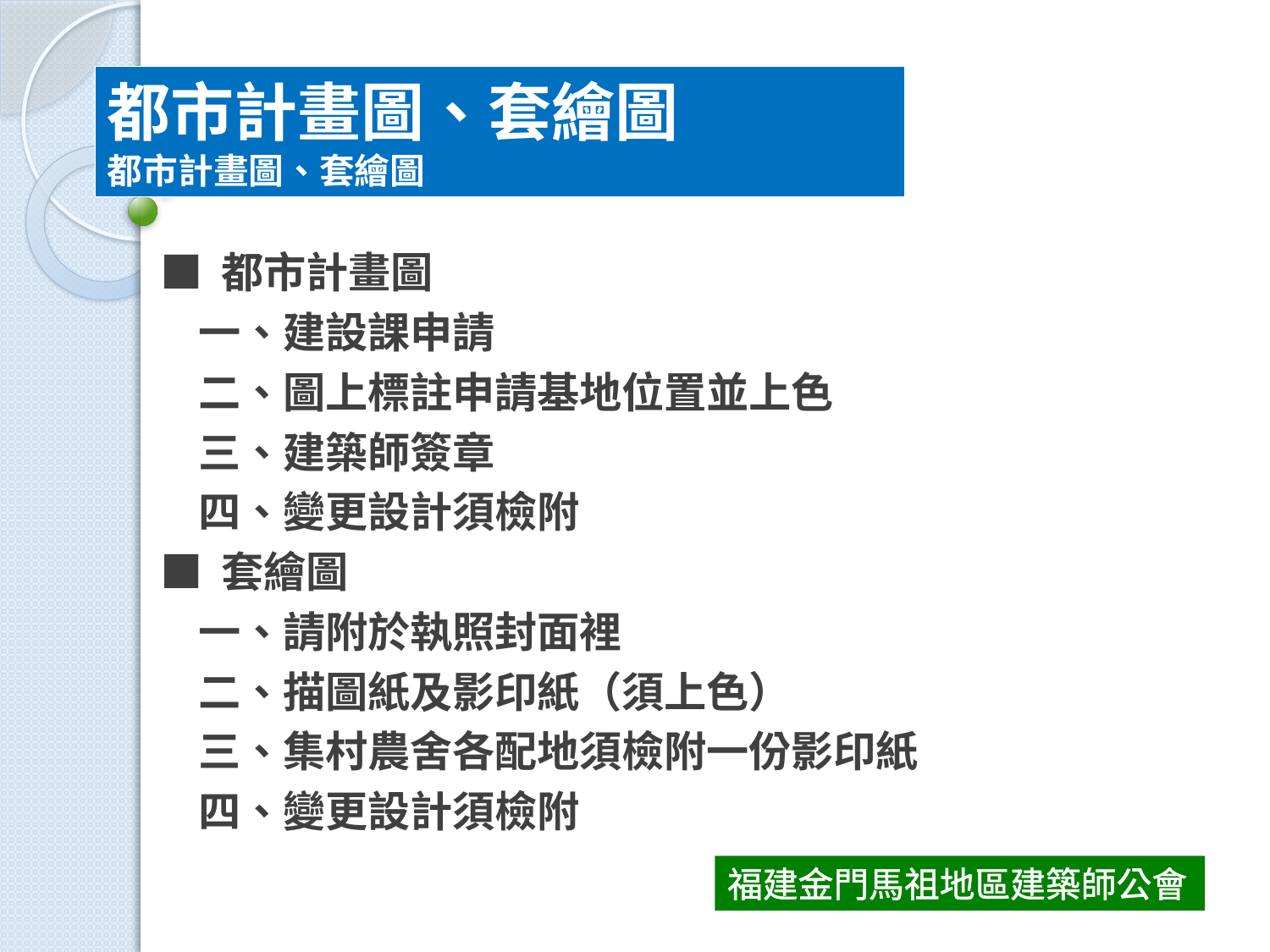

都市計畫圖、套繪圖
都市計畫圖、套繪圖
■ 都市計畫圖
   一、建設課申請
   二、圖上標註申請基地位置並上色
   三、建築師簽章
   四、變更設計須檢附
■ 套繪圖
   一、請附於執照封面裡
   二、描圖紙及影印紙（須上色）
   三、集村農舍各配地須檢附一份影印紙
   四、變更設計須檢附
福建金門馬祖地區建築師公會